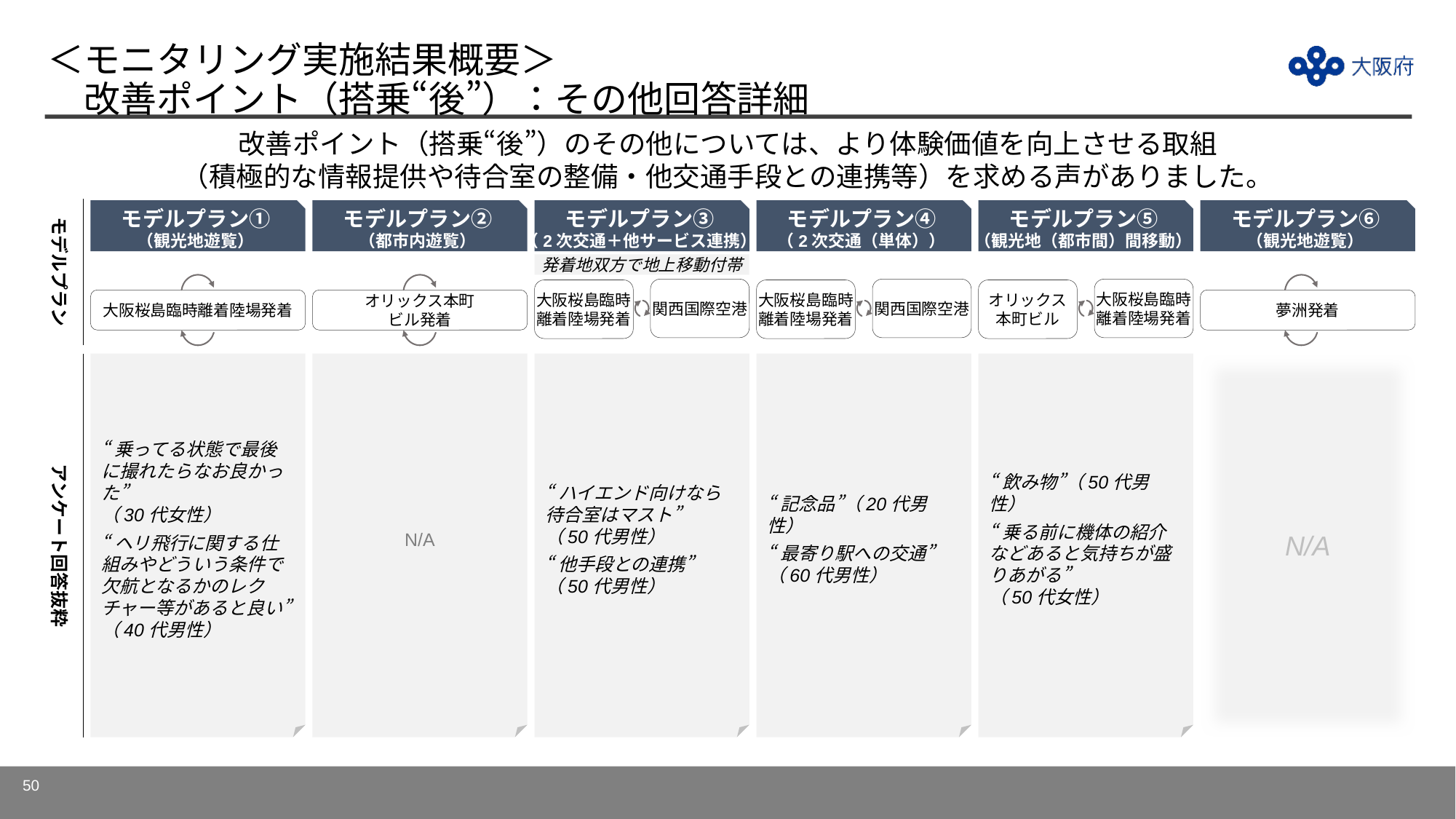

# ＜モニタリング実施結果概要＞ 　改善ポイント（搭乗“後”）：その他回答詳細
改善ポイント（搭乗“後”）のその他については、より体験価値を向上させる取組
（積極的な情報提供や待合室の整備・他交通手段との連携等）を求める声がありました。
モデルプラン
モデルプラン①
（観光地遊覧）
モデルプラン②
（都市内遊覧）
モデルプラン③
（2次交通＋他サービス連携）
モデルプラン④
（2次交通（単体））
モデルプラン⑤
（観光地（都市間）間移動）
モデルプラン⑥
（観光地遊覧）
発着地双方で地上移動付帯

関西国際空港
関西国際空港
大阪桜島臨時
離着陸場発着
大阪桜島臨時
離着陸場発着
大阪桜島臨時
離着陸場発着
オリックス
本町ビル
大阪桜島臨時離着陸場発着
オリックス本町
ビル発着
夢洲発着

“乗ってる状態で最後に撮れたらなお良かった”
（30代女性）
“ヘリ飛行に関する仕組みやどういう条件で欠航となるかのレクチャー等があると良い”（40代男性）
N/A
“ハイエンド向けなら
待合室はマスト”
（50代男性）
“他手段との連携”
（50代男性）
“記念品”（20代男性）
“最寄り駅への交通”
（60代男性）
“飲み物”（50代男性）
“乗る前に機体の紹介などあると気持ちが盛りあがる”
（50代女性）
N/A
アンケート回答抜粋